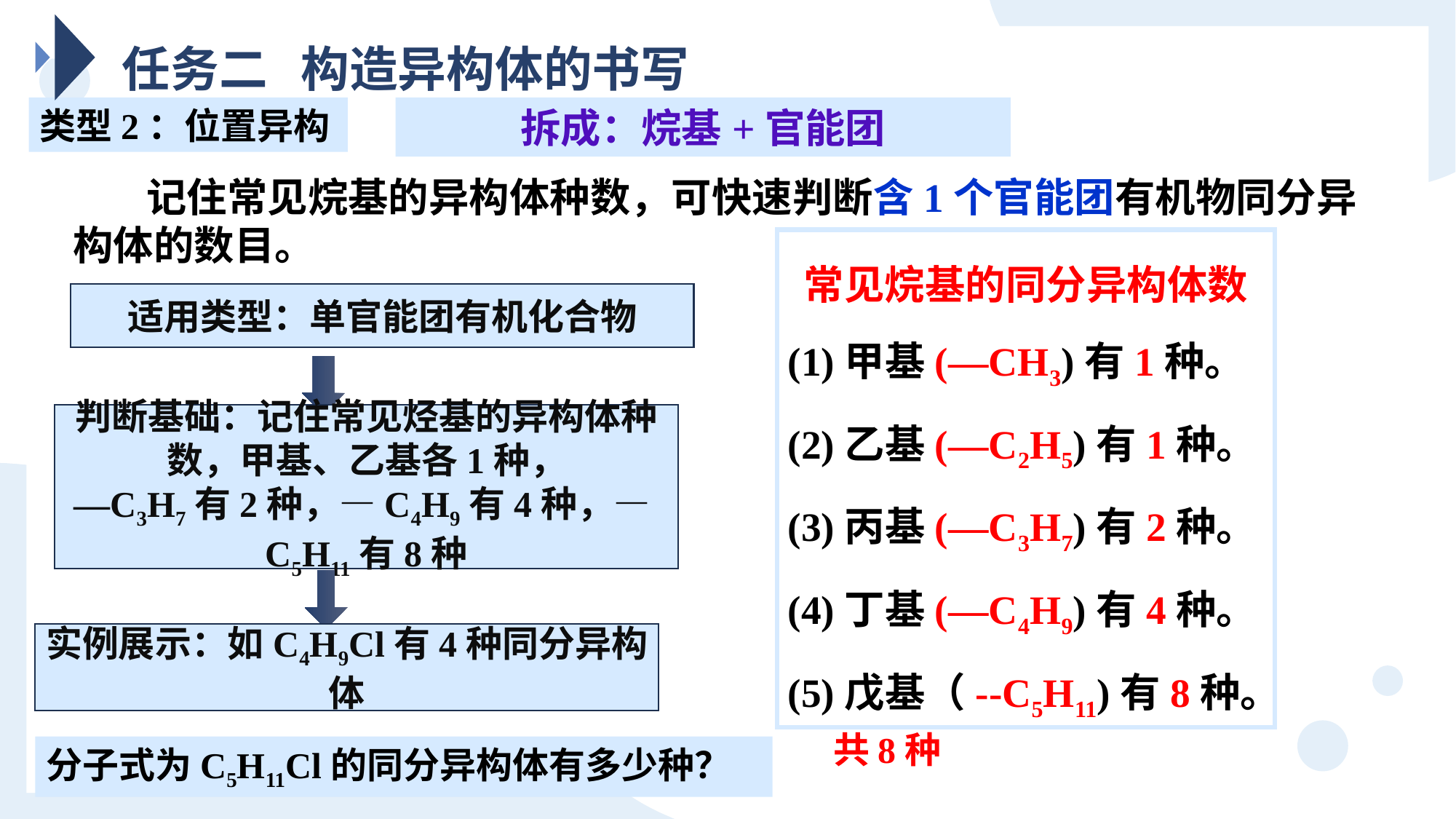

主题2:同分异构数目的判断
任务二   构造异构体的书写

类型2：位置异构
拆成：烷基+官能团
       记住常见烷基的异构体种数，可快速判断含1个官能团有机物同分异构体的数目。
常见烷基的同分异构体数
(1)甲基(—CH3)有1种。
(2)乙基(—C2H5)有1种。
(3)丙基(—C3H7)有2种。
(4)丁基(—C4H9)有4种。
(5)戊基（--C5H11)有8种。
适用类型：单官能团有机化合物

判断基础：记住常见烃基的异构体种数，甲基、乙基各1种，
—C3H7有2种，—C4H9有4种，—C5H11有8种

实例展示：如C4H9Cl有4种同分异构体
共8种
分子式为C5H11Cl的同分异构体有多少种？